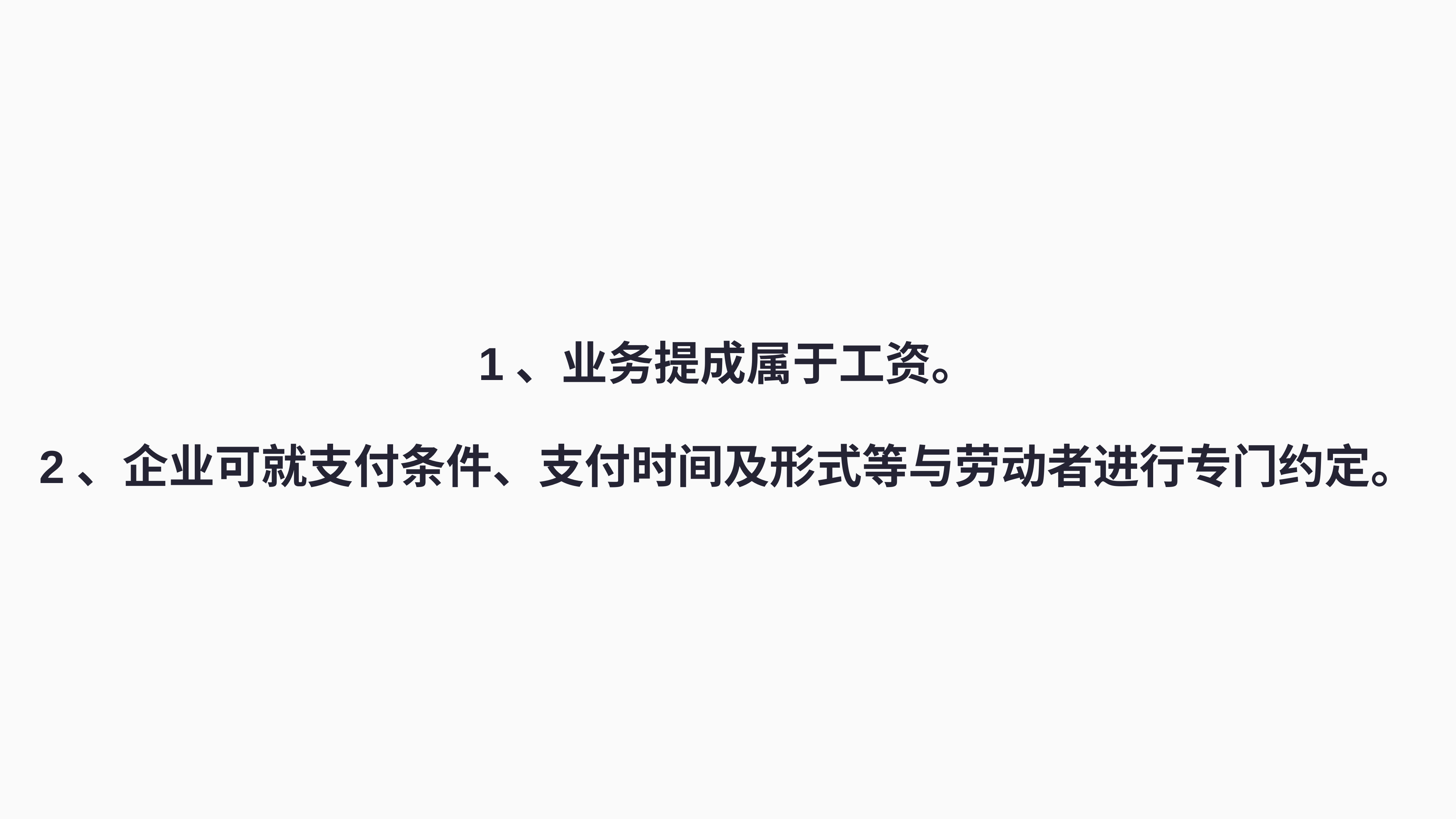

1、业务提成属于工资。
2、企业可就支付条件、支付时间及形式等与劳动者进行专门约定。